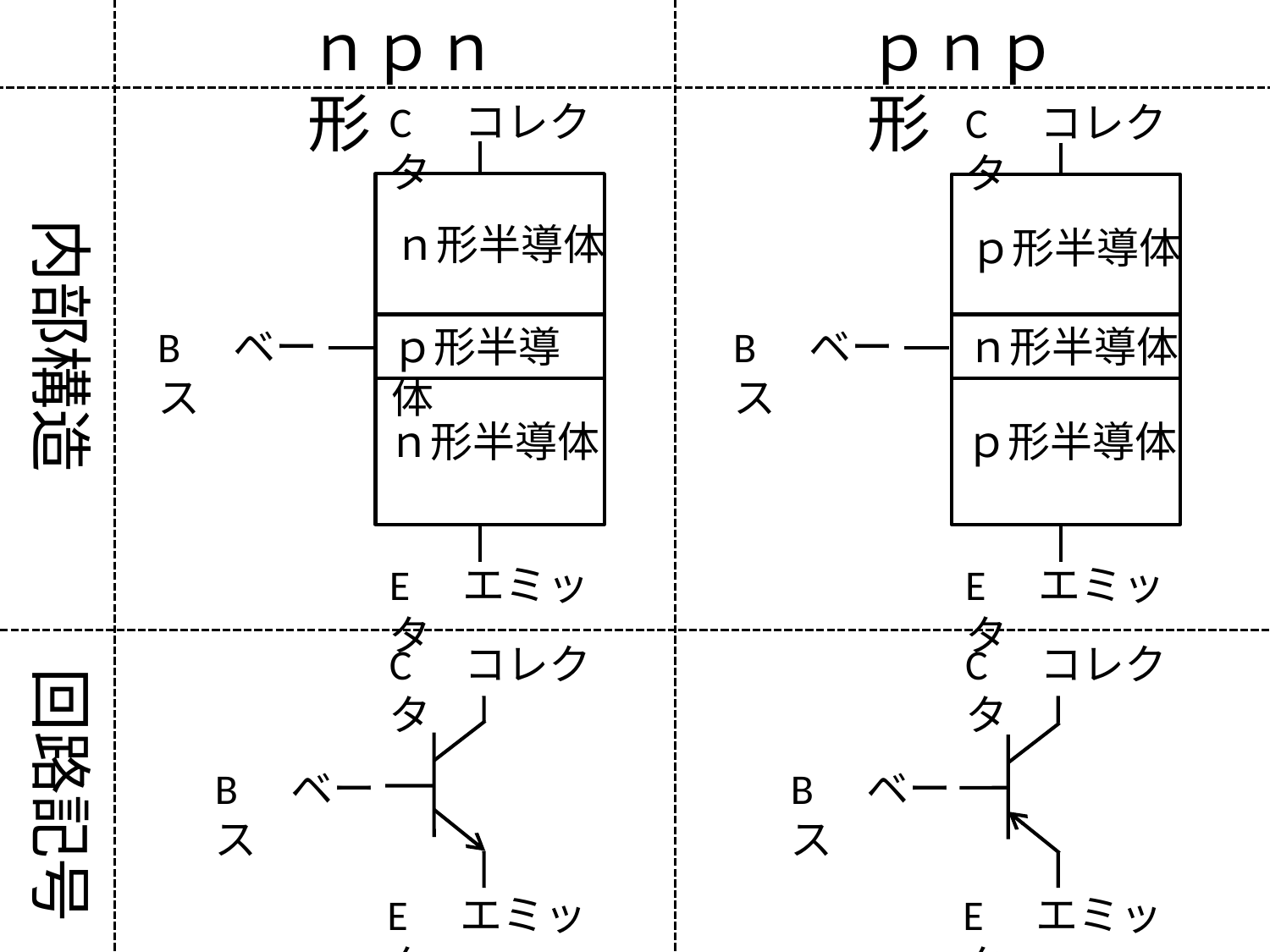

ｎｐｎ形
ｐｎｐ形
C　コレクタ
C　コレクタ

内部構造
ｎ形半導体
ｐ形半導体

B　ベース
B　ベース
ｐ形半導体
ｎ形半導体

ｐ形半導体
ｎ形半導体
E　エミッタ
E　エミッタ
C　コレクタ
C　コレクタ
回路記号

B　ベース
B　ベース

E　エミッタ
E　エミッタ